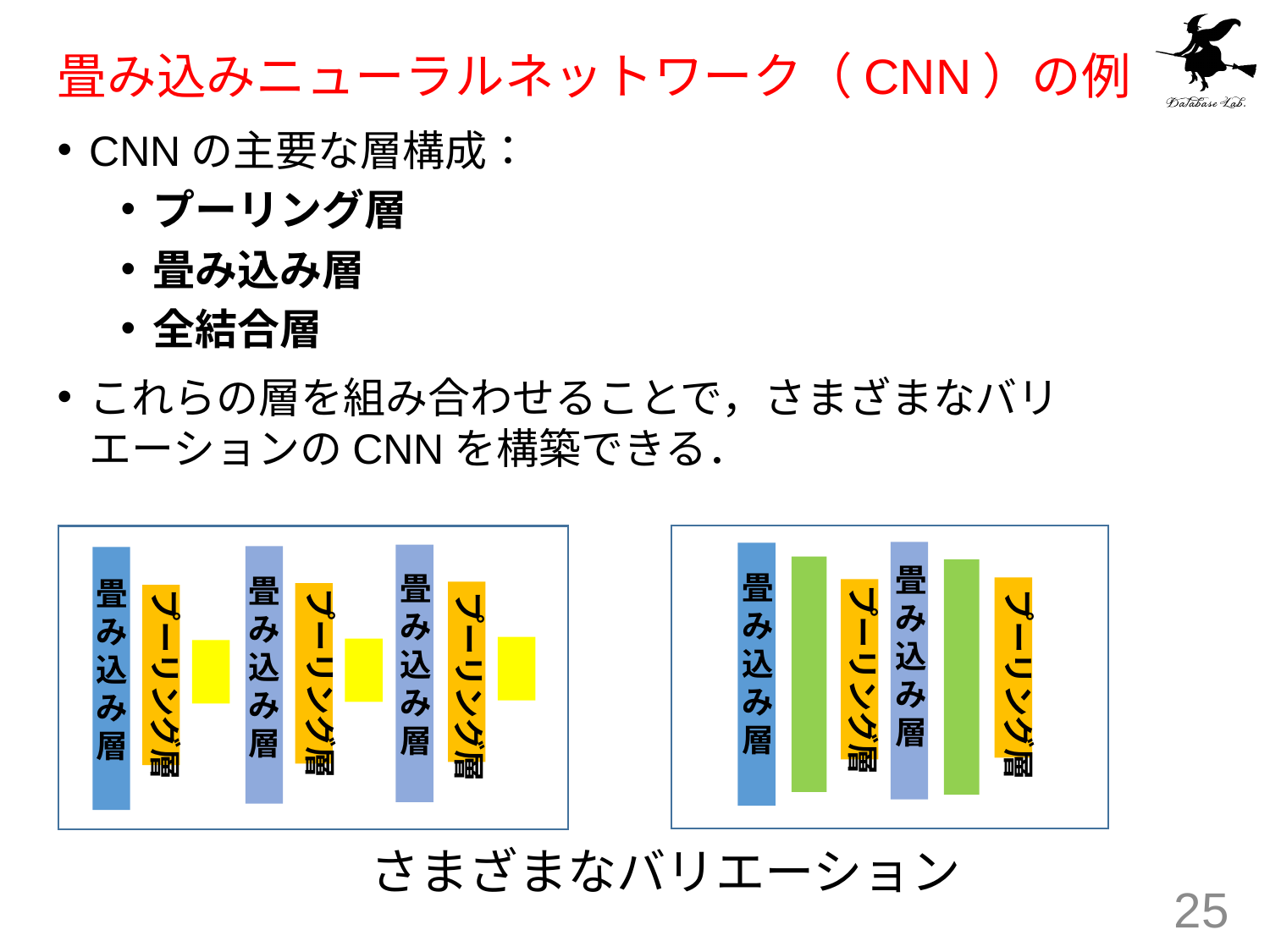

# 畳み込みニューラルネットワーク（CNN）の例
CNNの主要な層構成：
プーリング層
畳み込み層
全結合層
これらの層を組み合わせることで，さまざまなバリエーションのCNNを構築できる．

畳
み
込
み
層

畳
み
込
み
層
畳
み
込
み
層
畳
み
込
み
層
畳
み
込
み
層
プーリング層
プーリング層
プーリング層
プーリング層

プーリング層

さまざまなバリエーション

25